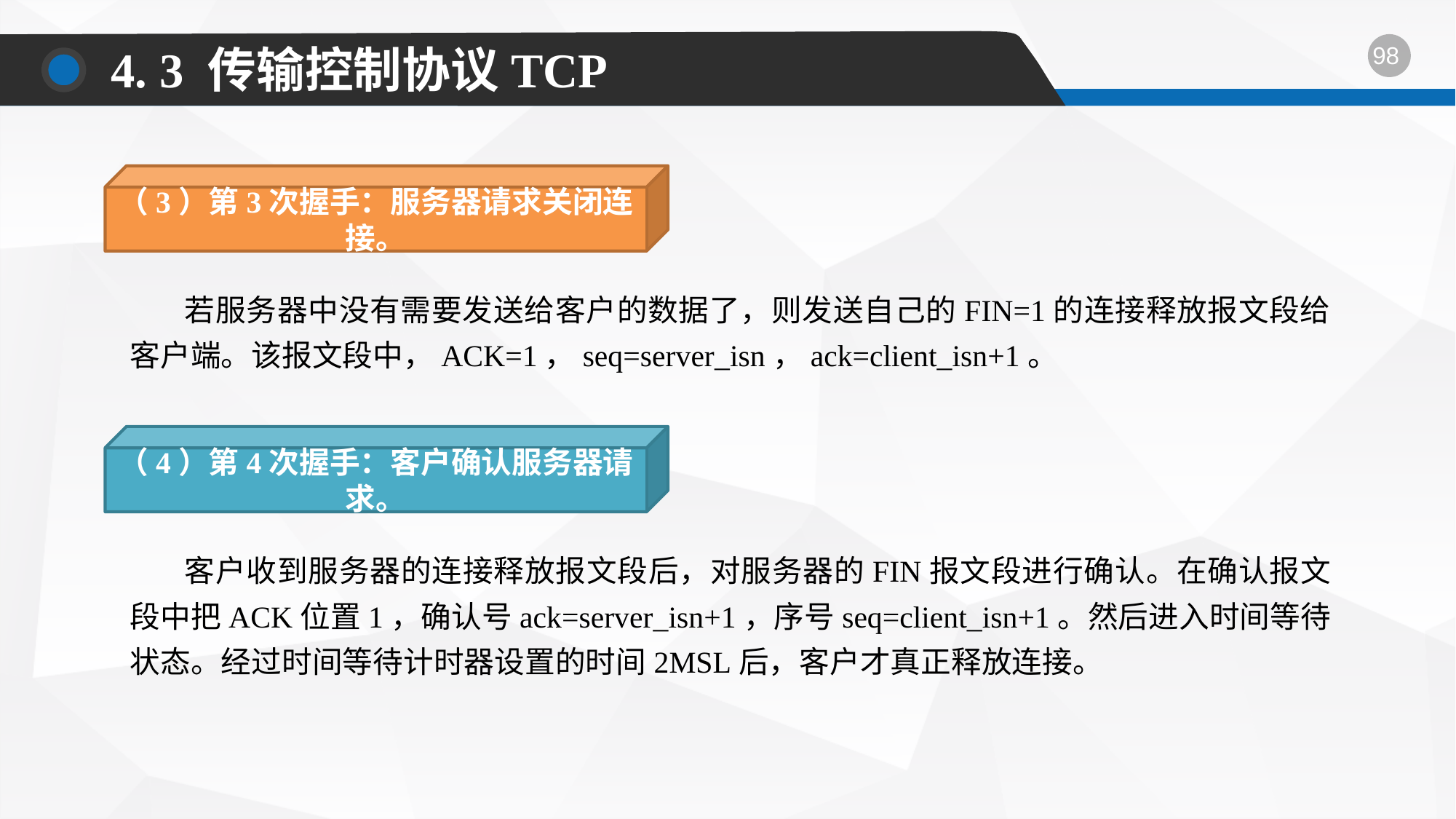

4. 3 传输控制协议TCP
（3）第3次握手：服务器请求关闭连接。
若服务器中没有需要发送给客户的数据了，则发送自己的FIN=1的连接释放报文段给客户端。该报文段中，ACK=1，seq=server_isn，ack=client_isn+1。
（4）第4次握手：客户确认服务器请求。
客户收到服务器的连接释放报文段后，对服务器的FIN报文段进行确认。在确认报文段中把ACK位置1，确认号ack=server_isn+1，序号seq=client_isn+1。然后进入时间等待状态。经过时间等待计时器设置的时间2MSL后，客户才真正释放连接。